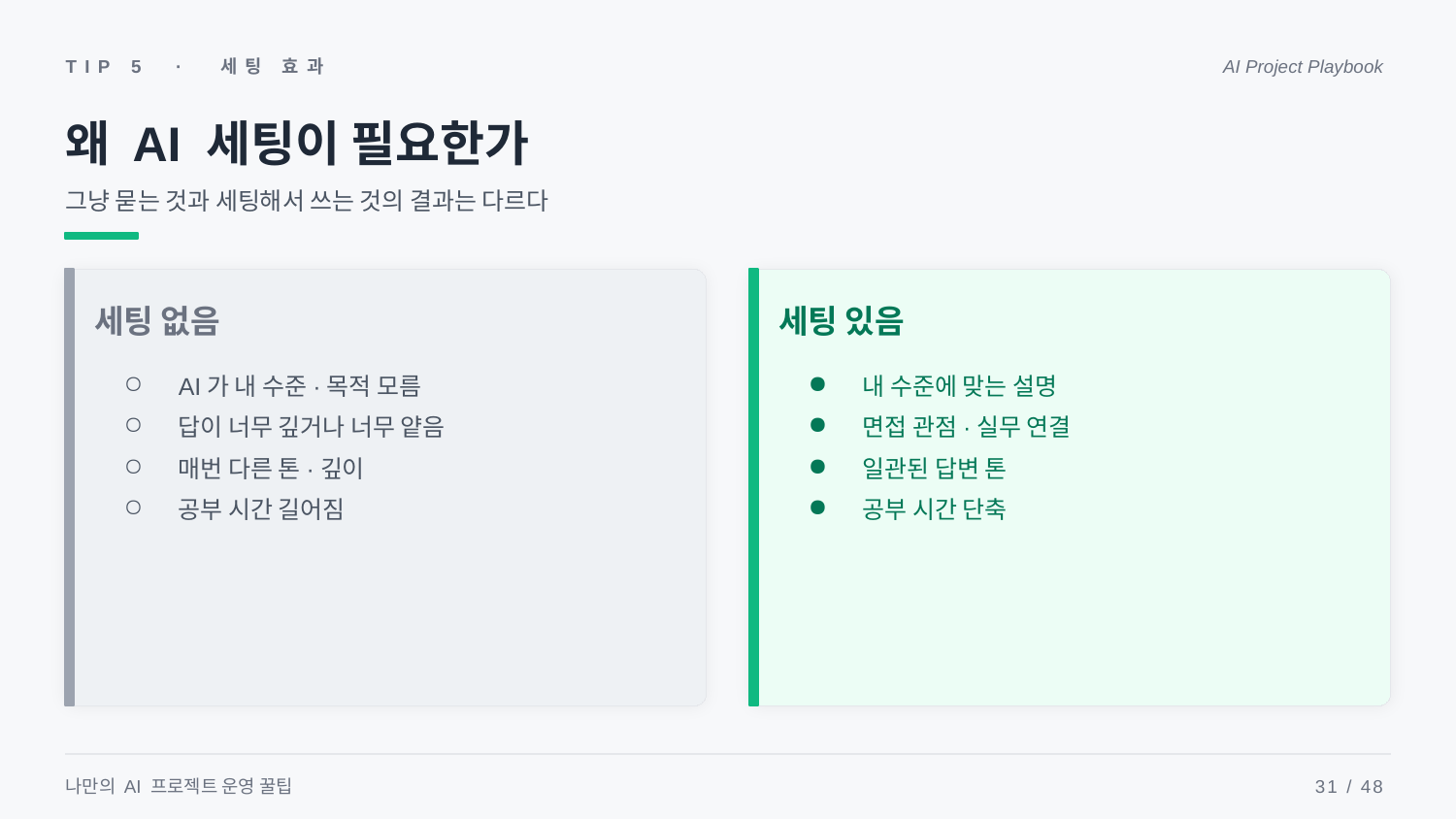

TIP 5  ·  세팅 효과
AI Project Playbook
왜 AI 세팅이 필요한가
그냥 묻는 것과 세팅해서 쓰는 것의 결과는 다르다

세팅 없음
세팅 있음
AI가 내 수준·목적 모름
답이 너무 깊거나 너무 얕음
매번 다른 톤·깊이
공부 시간 길어짐
내 수준에 맞는 설명
면접 관점·실무 연결
일관된 답변 톤
공부 시간 단축

나만의 AI 프로젝트 운영 꿀팁
31 / 48